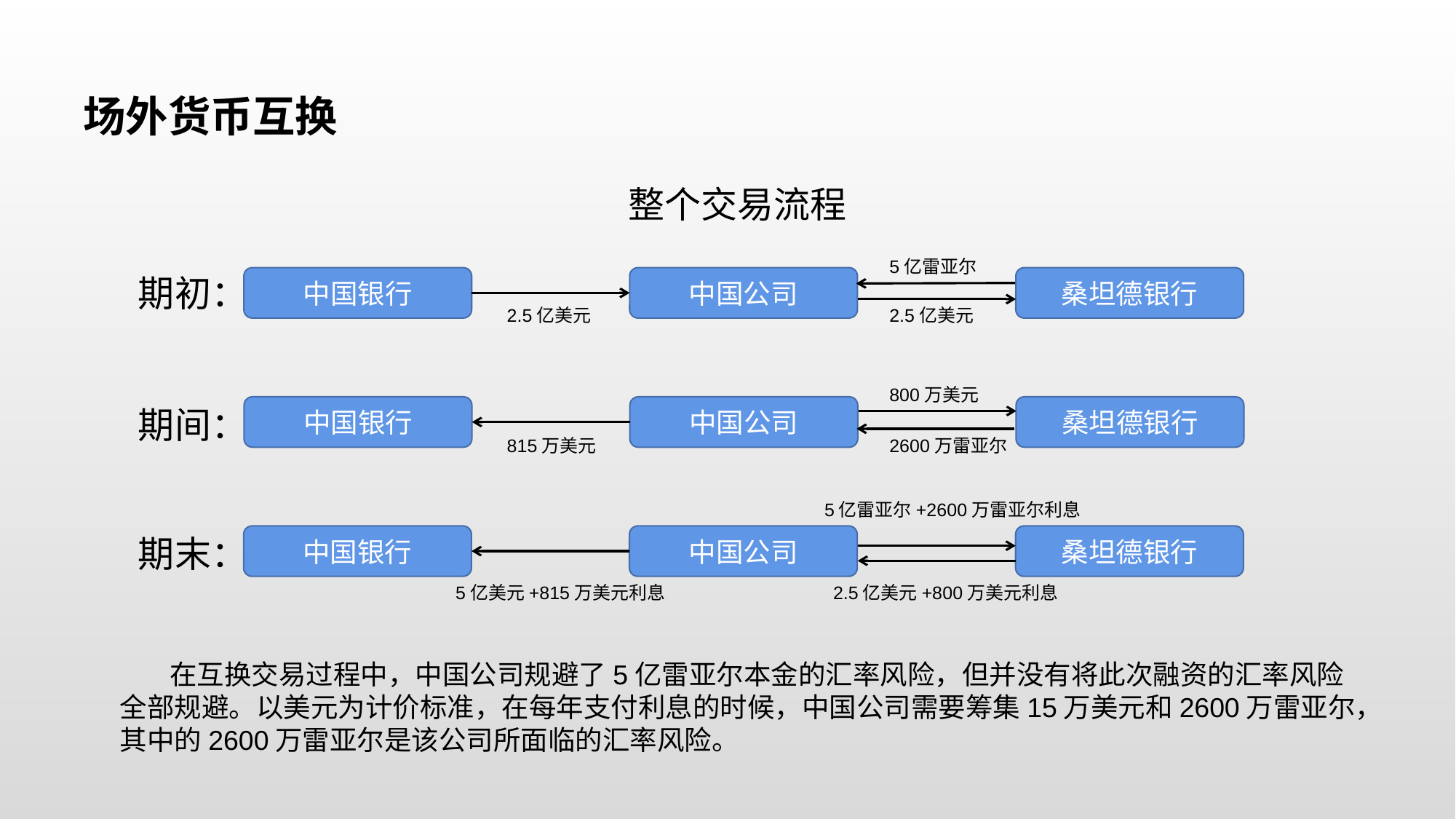

# 场外货币互换
整个交易流程
5亿雷亚尔
中国银行
中国公司
桑坦德银行
2.5亿美元
2.5亿美元
800万美元
中国银行
中国公司
桑坦德银行
815万美元
2600万雷亚尔
5亿雷亚尔+2600万雷亚尔利息
中国银行
中国公司
桑坦德银行
5亿美元+815万美元利息
2.5亿美元+800万美元利息
期初：
期间：
期末：
       在互换交易过程中，中国公司规避了5亿雷亚尔本金的汇率风险，但并没有将此次融资的汇率风险全部规避。以美元为计价标准，在每年支付利息的时候，中国公司需要筹集15万美元和2600万雷亚尔，其中的2600万雷亚尔是该公司所面临的汇率风险。